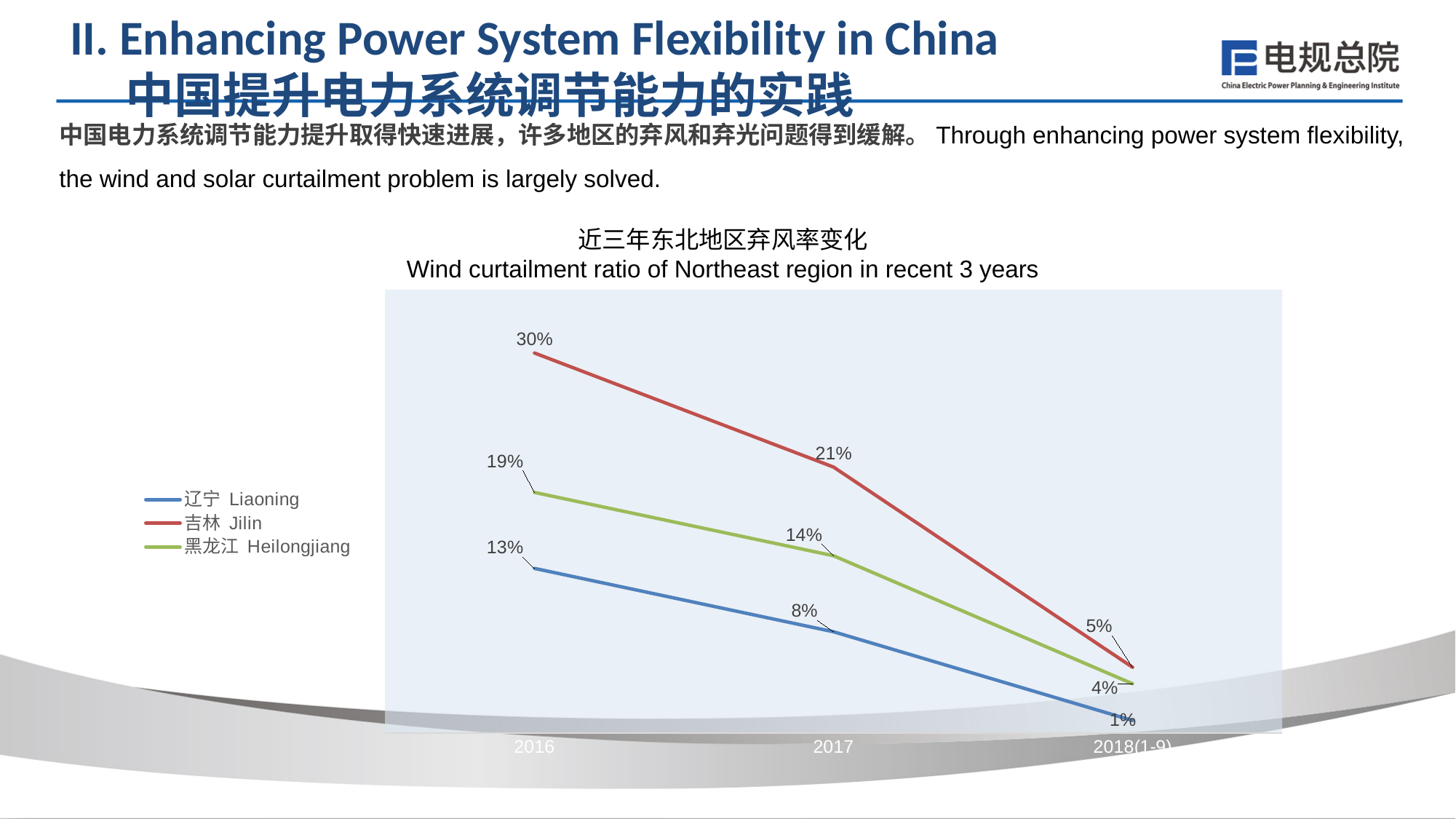

II. Enhancing Power System Flexibility in China
    中国提升电力系统调节能力的实践
中国电力系统调节能力提升取得快速进展，许多地区的弃风和弃光问题得到缓解。Through enhancing power system flexibility, the wind and solar curtailment problem is largely solved.
近三年东北地区弃风率变化
Wind curtailment ratio of Northeast region in recent 3 years

### Chart

| Category | 辽宁 Liaoning | 吉林 Jilin | 黑龙江 Heilongjiang  |
|---|---|---|---|
| 2016 | 0.13 | 0.3 | 0.19 |
| 2017 | 0.08 | 0.21 | 0.14 |
| 2018(1-9) | 0.01 | 0.052 | 0.039 |